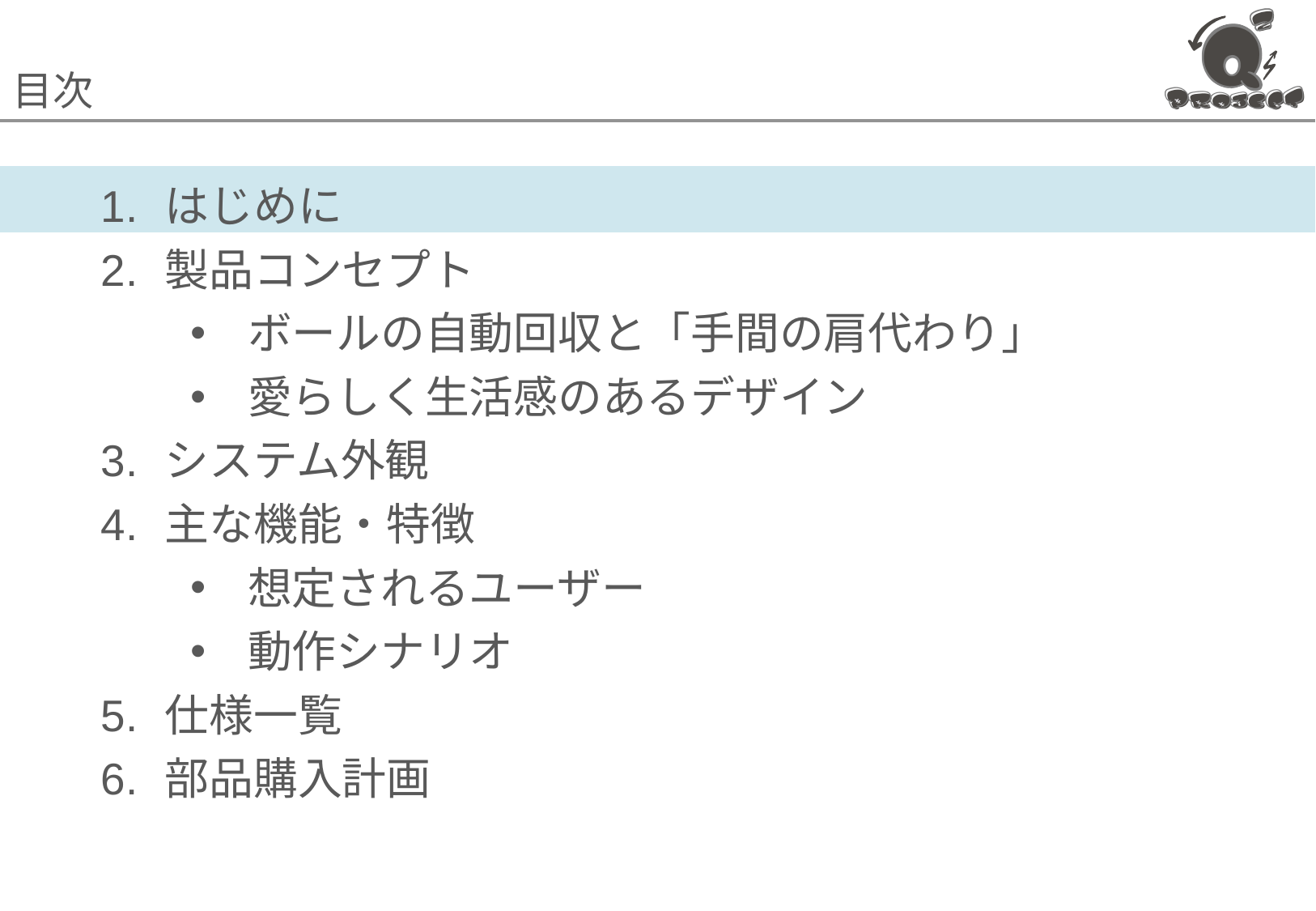

# 目次

はじめに
製品コンセプト
ボールの自動回収と「手間の肩代わり」
愛らしく生活感のあるデザイン
システム外観
主な機能・特徴
想定されるユーザー
動作シナリオ
仕様一覧
部品購入計画